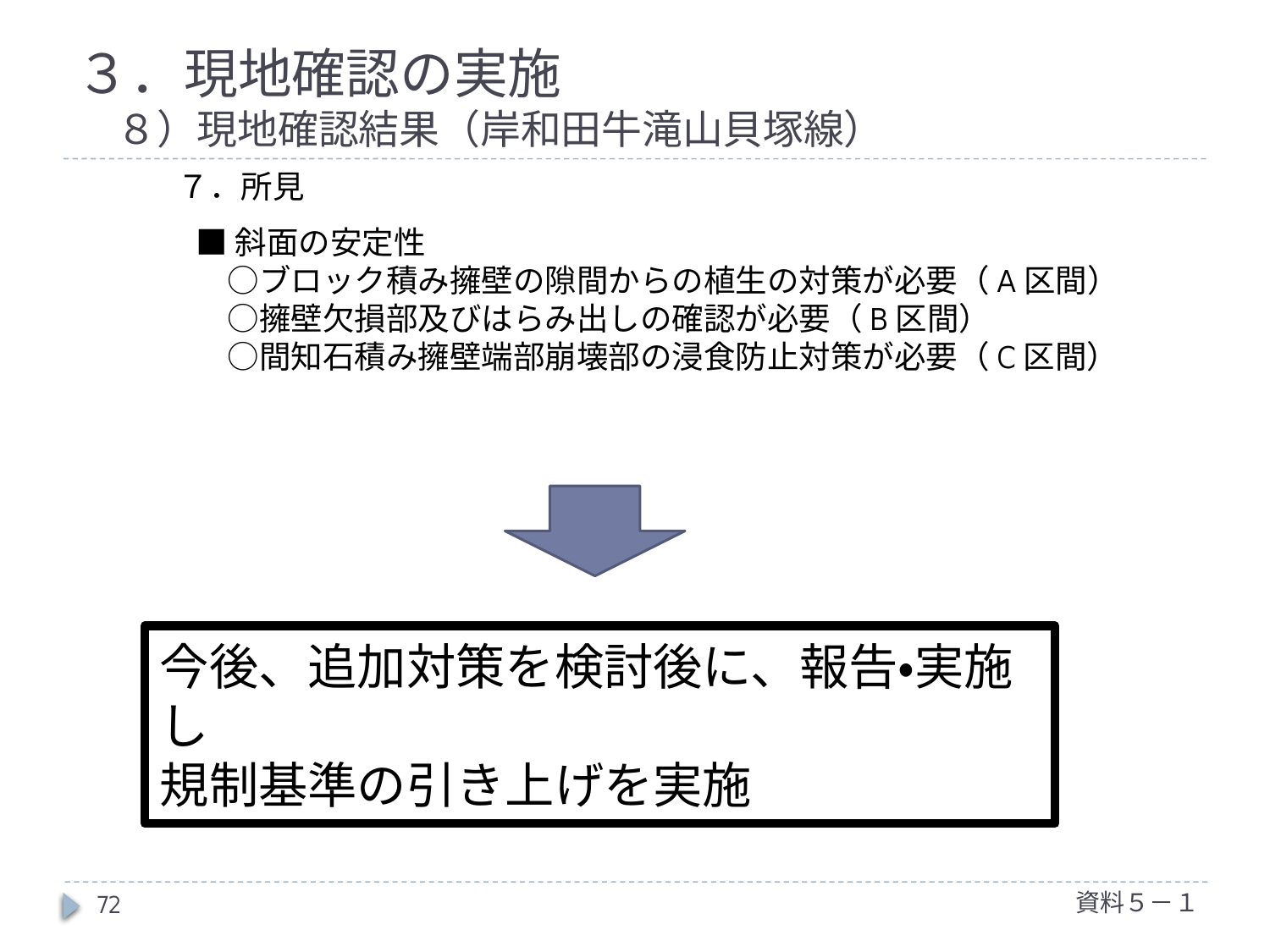

# ３．現地確認の実施 　８）現地確認結果（岸和田牛滝山貝塚線）
７．所見
■斜面の安定性
　○ブロック積み擁壁の隙間からの植生の対策が必要（A区間）
　○擁壁欠損部及びはらみ出しの確認が必要（B区間）
　○間知石積み擁壁端部崩壊部の浸食防止対策が必要（C区間）

今後、追加対策を検討後に、報告・実施し
規制基準の引き上げを実施
資料５－１
72